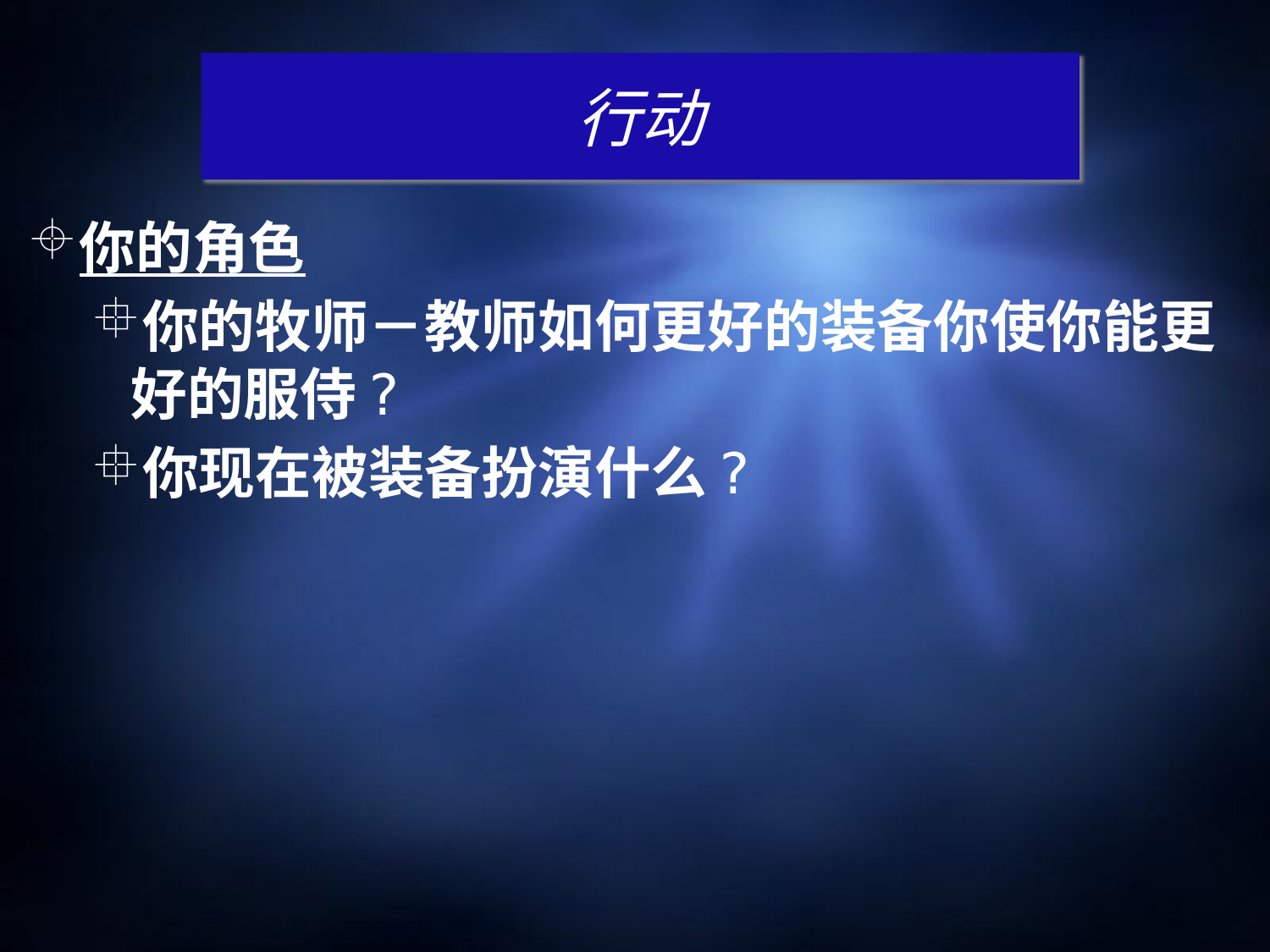

# 行动
你的角色
你的牧师－教师如何更好的装备你使你能更好的服侍?
你现在被装备扮演什么?